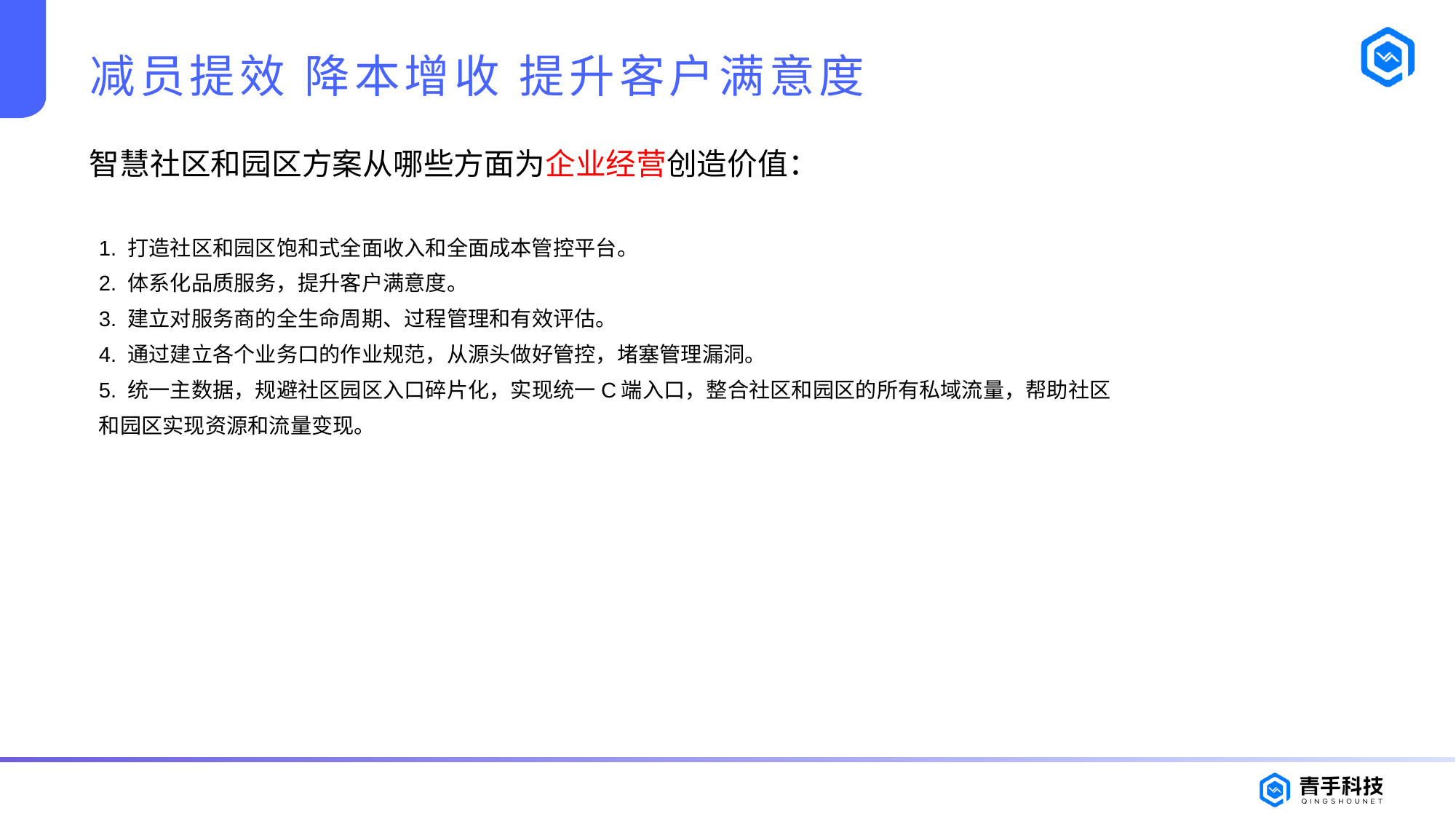

# 减员提效 降本增收 提升客户满意度
智慧社区和园区方案从哪些方面为企业经营创造价值：
1. 打造社区和园区饱和式全面收入和全面成本管控平台。
2. 体系化品质服务，提升客户满意度。
3. 建立对服务商的全生命周期、过程管理和有效评估。
4. 通过建立各个业务口的作业规范，从源头做好管控，堵塞管理漏洞。
5. 统一主数据，规避社区园区入口碎片化，实现统一C端入口，整合社区和园区的所有私域流量，帮助社区和园区实现资源和流量变现。